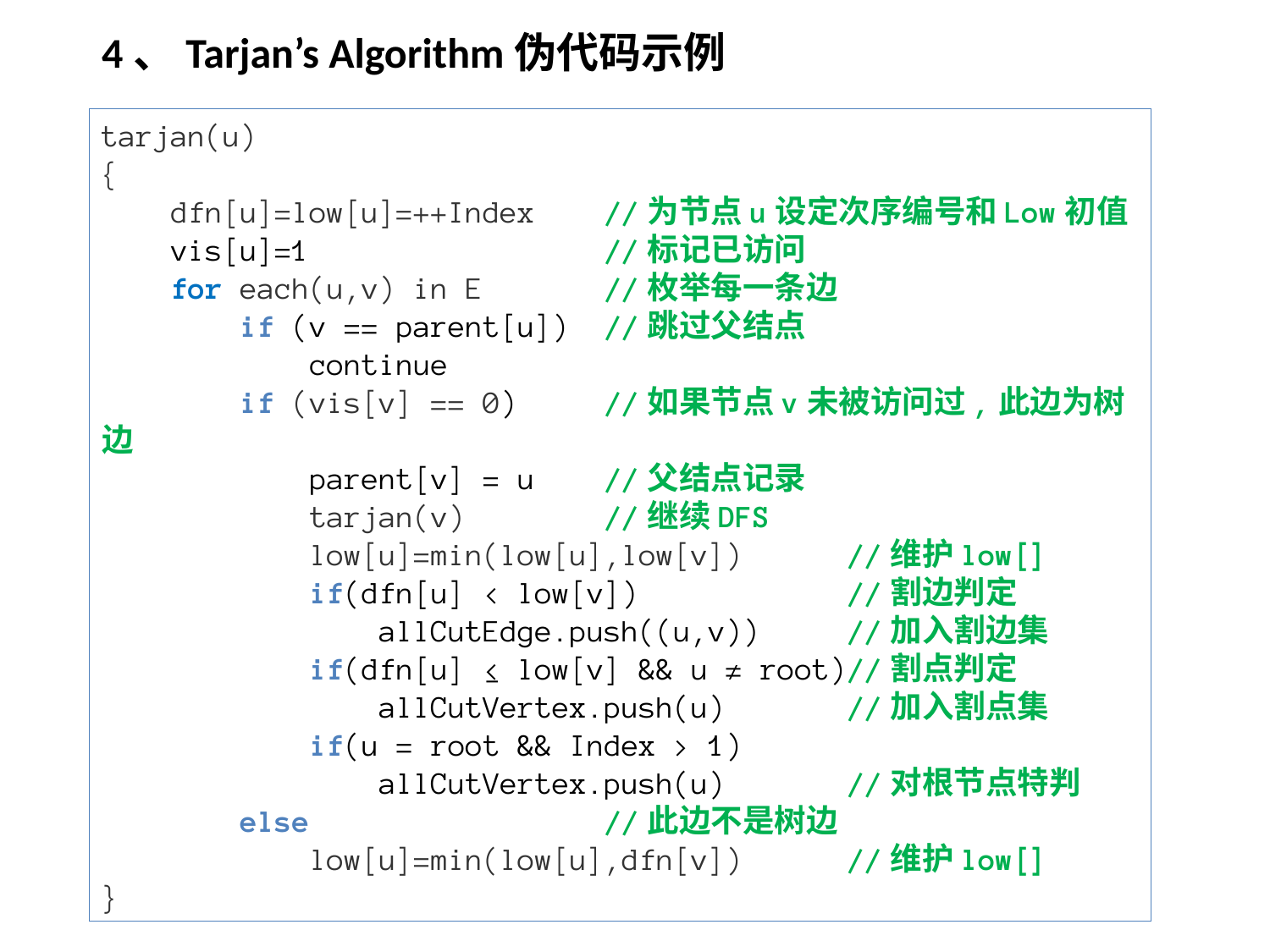

4、Tarjan’s Algorithm伪代码示例
tarjan(u)
{
    dfn[u]=low[u]=++Index    //为节点u设定次序编号和Low初值
    vis[u]=1                 //标记已访问
    for each(u,v) in E       //枚举每一条边
        if (v == parent[u])  //跳过父结点
            continue
        if (vis[v] == 0)     //如果节点v未被访问过,此边为树边
            parent[v] = u    //父结点记录
            tarjan(v)        //继续DFS
            low[u]=min(low[u],low[v])      //维护low[]
            if(dfn[u] < low[v])            //割边判定
                allCutEdge.push((u,v))     //加入割边集
            if(dfn[u] ≤ low[v] && u ≠ root)//割点判定
                allCutVertex.push(u)       //加入割点集
            if(u = root && Index > 1)
                allCutVertex.push(u)       //对根节点特判
        else                 //此边不是树边
            low[u]=min(low[u],dfn[v])      //维护low[]
}